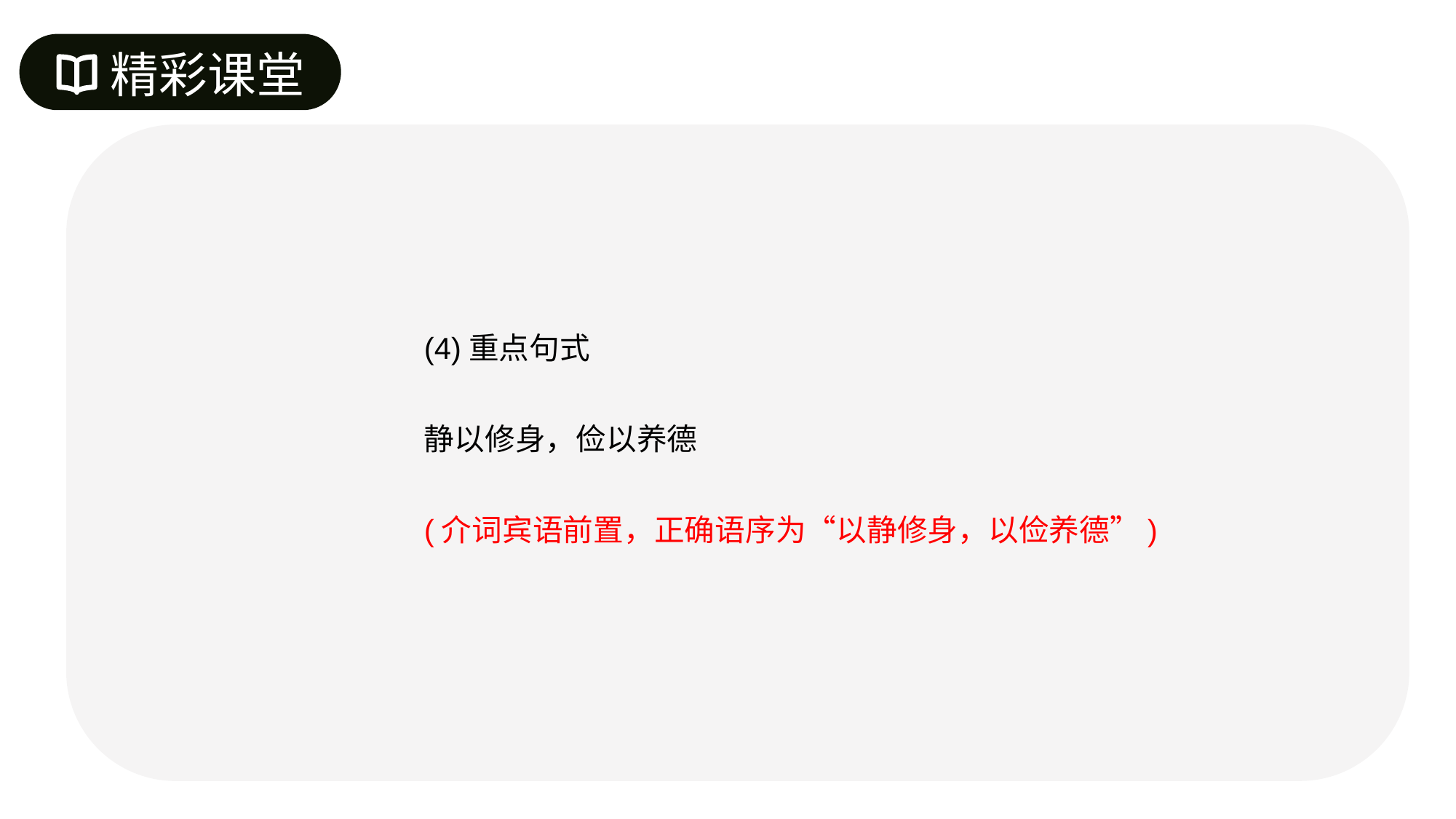

精彩课堂

(4)重点句式
静以修身，俭以养德
(介词宾语前置，正确语序为“以静修身，以俭养德”)